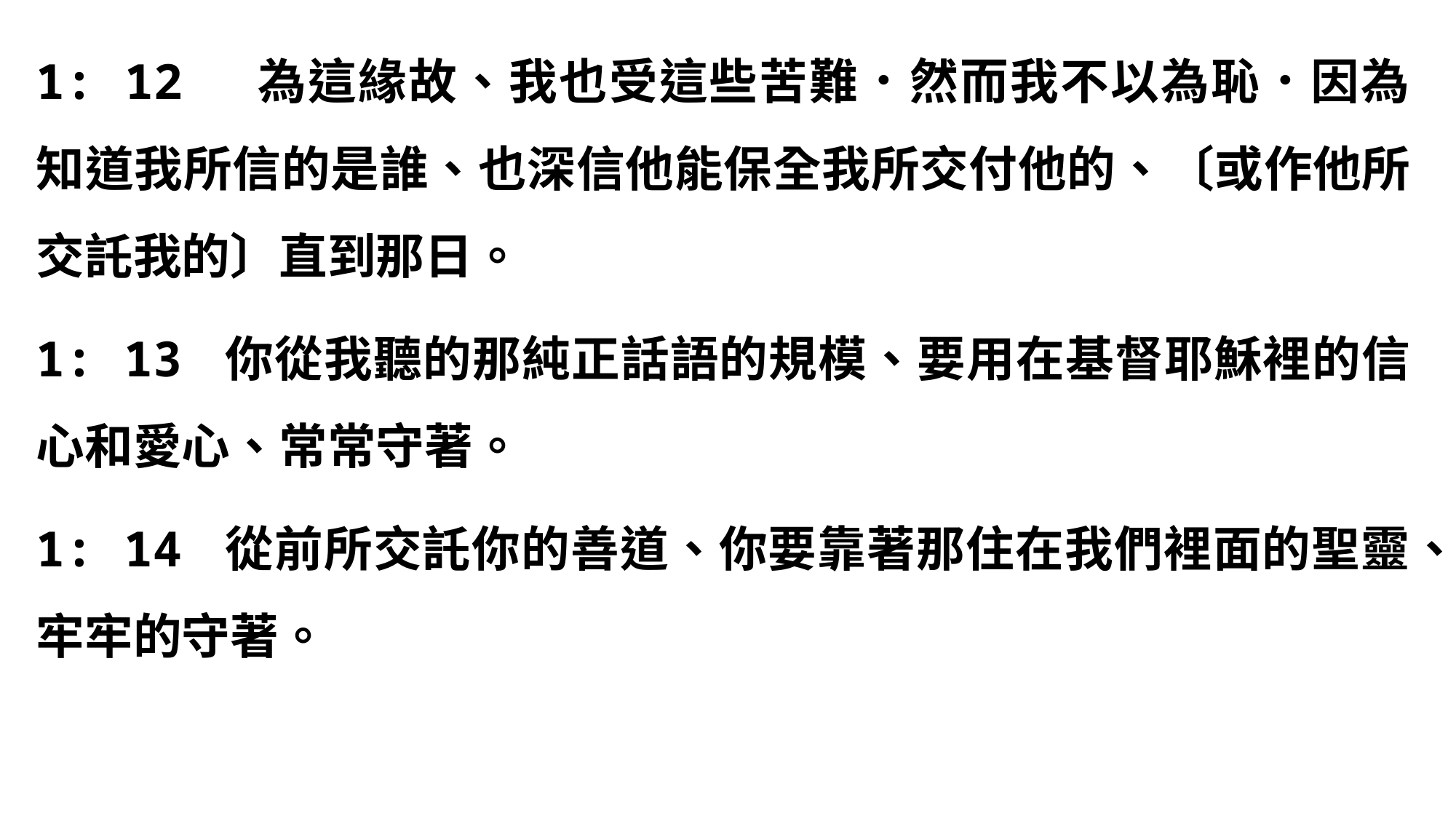

1: 12  為這緣故、我也受這些苦難．然而我不以為恥．因為知道我所信的是誰、也深信他能保全我所交付他的、〔或作他所交託我的〕直到那日。
1: 13 你從我聽的那純正話語的規模、要用在基督耶穌裡的信心和愛心、常常守著。
1: 14 從前所交託你的善道、你要靠著那住在我們裡面的聖靈、牢牢的守著。

#